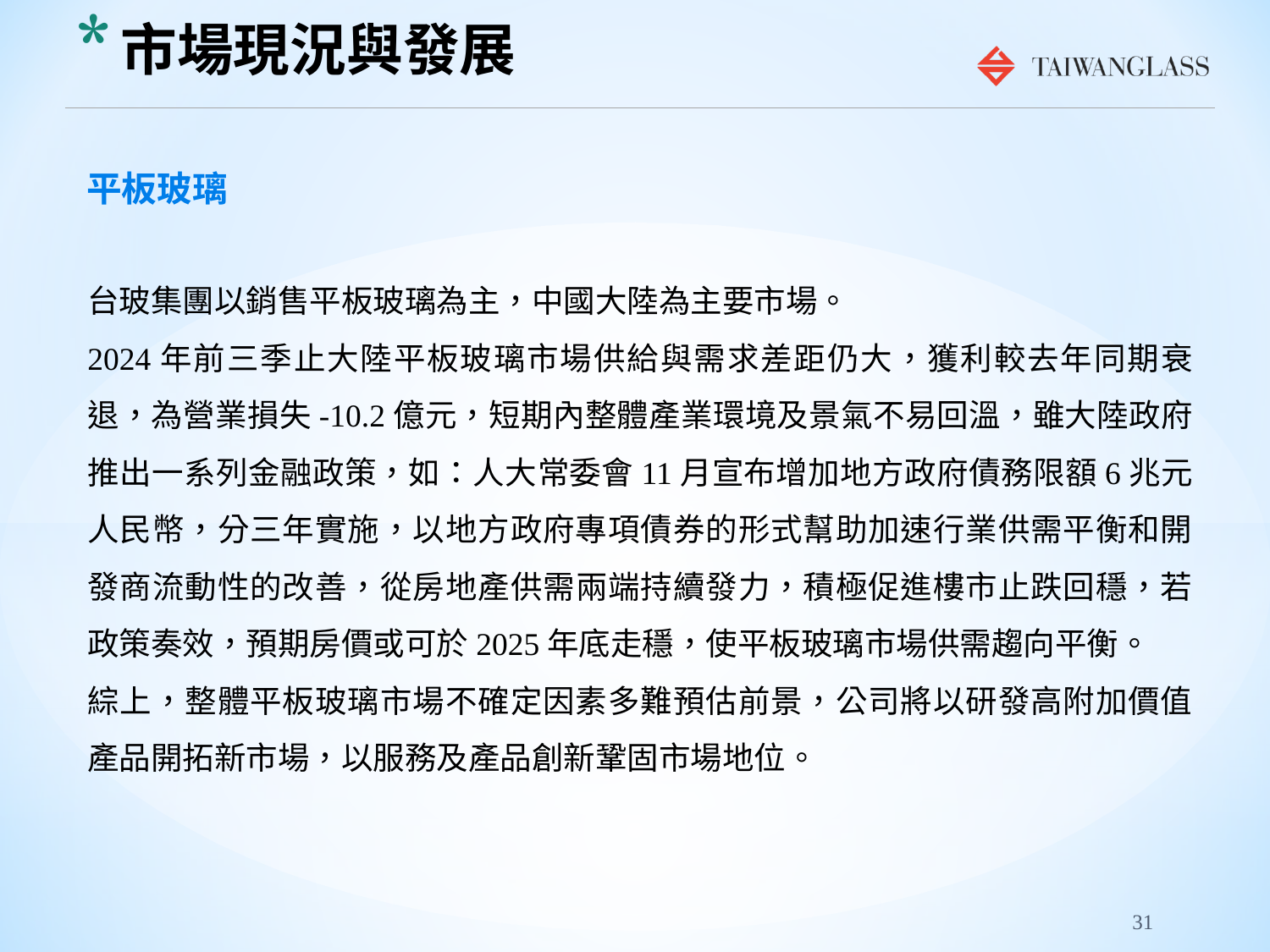

# 市場現況與發展
平板玻璃
台玻集團以銷售平板玻璃為主，中國大陸為主要市場。
2024年前三季止大陸平板玻璃市場供給與需求差距仍大，獲利較去年同期衰退，為營業損失-10.2億元，短期內整體產業環境及景氣不易回溫，雖大陸政府推出一系列金融政策，如：人大常委會11月宣布增加地方政府債務限額6兆元人民幣，分三年實施，以地方政府專項債券的形式幫助加速行業供需平衡和開發商流動性的改善，從房地產供需兩端持續發力，積極促進樓市止跌回穩，若政策奏效，預期房價或可於2025年底走穩，使平板玻璃市場供需趨向平衡。
綜上，整體平板玻璃市場不確定因素多難預估前景，公司將以研發高附加價值產品開拓新市場，以服務及產品創新鞏固市場地位。

31